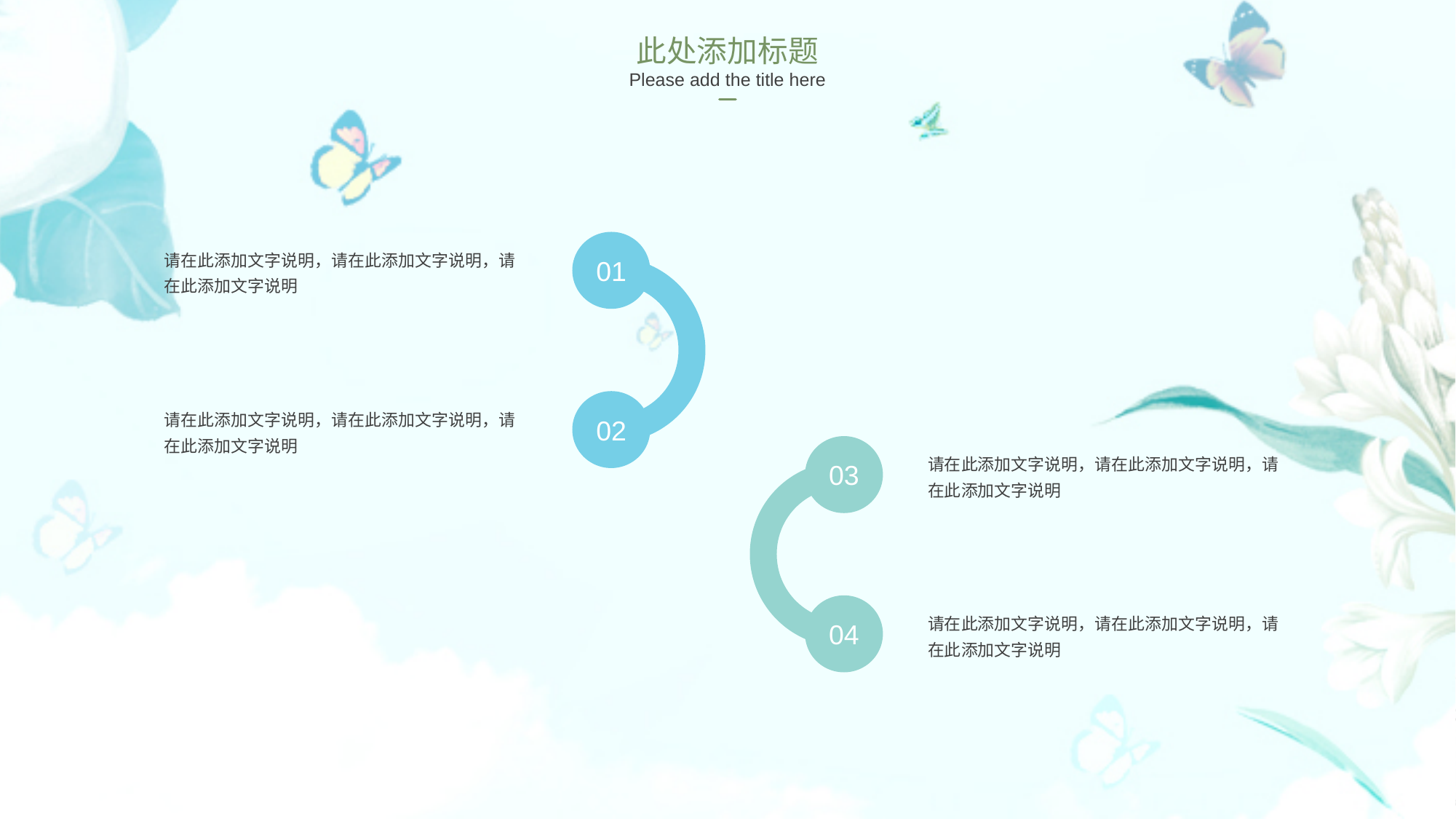

此处添加标题
Please add the title here
01
请在此添加文字说明，请在此添加文字说明，请在此添加文字说明

02
请在此添加文字说明，请在此添加文字说明，请在此添加文字说明
03
请在此添加文字说明，请在此添加文字说明，请在此添加文字说明

04
请在此添加文字说明，请在此添加文字说明，请在此添加文字说明